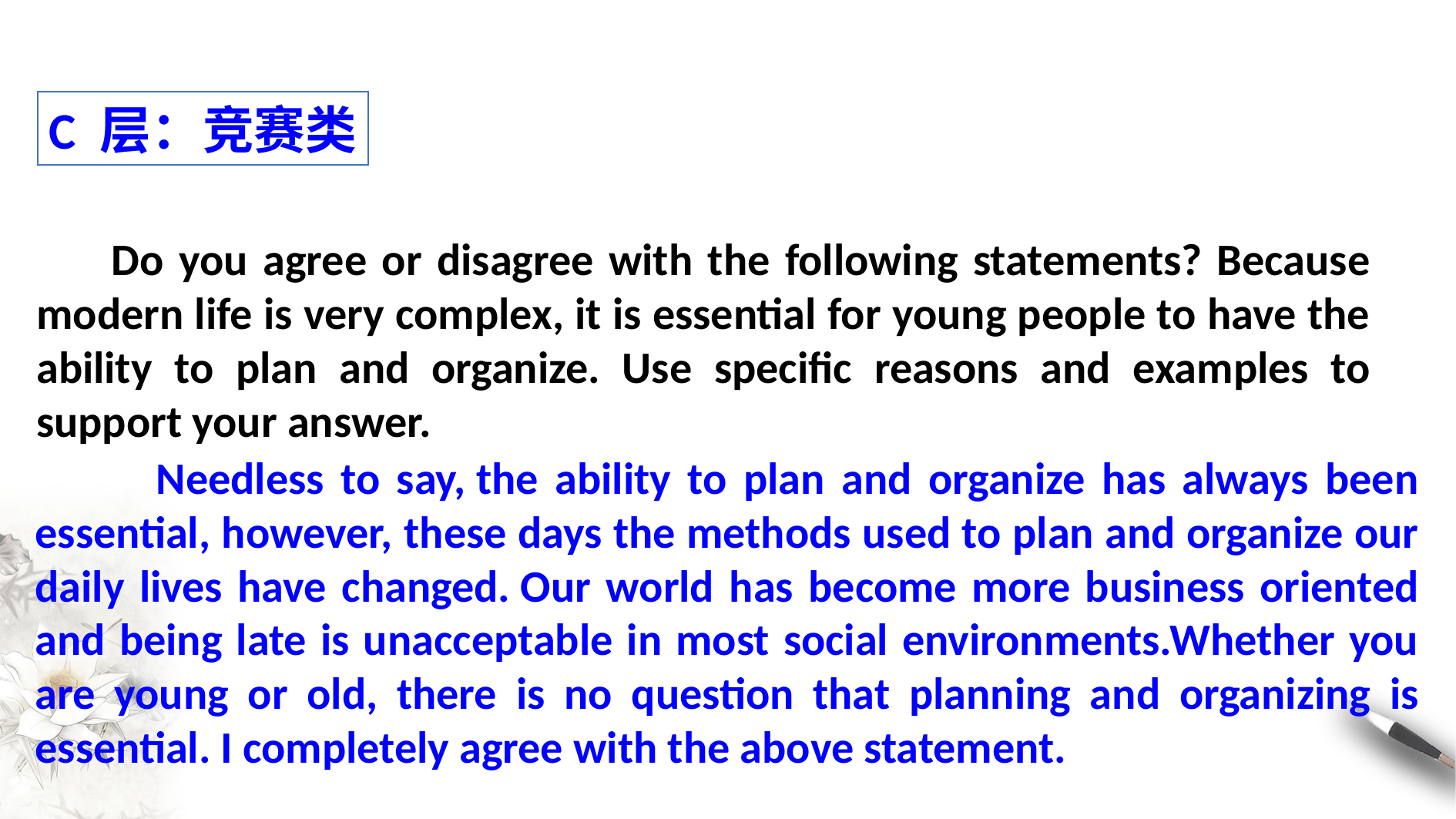

C 层：竞赛类

     Do you agree or disagree with the following statements? Because modern life is very complex, it is essential for young people to have the ability to plan and organize. Use specific reasons and examples to support your answer.

   　Needless to say, the ability to plan and organize has always been essential, however, these days the methods used to plan and organize our daily lives have changed. Our world has become more business oriented and being late is unacceptable in most social environments.Whether you are young or old, there is no question that planning and organizing is essential. I completely agree with the above statement.